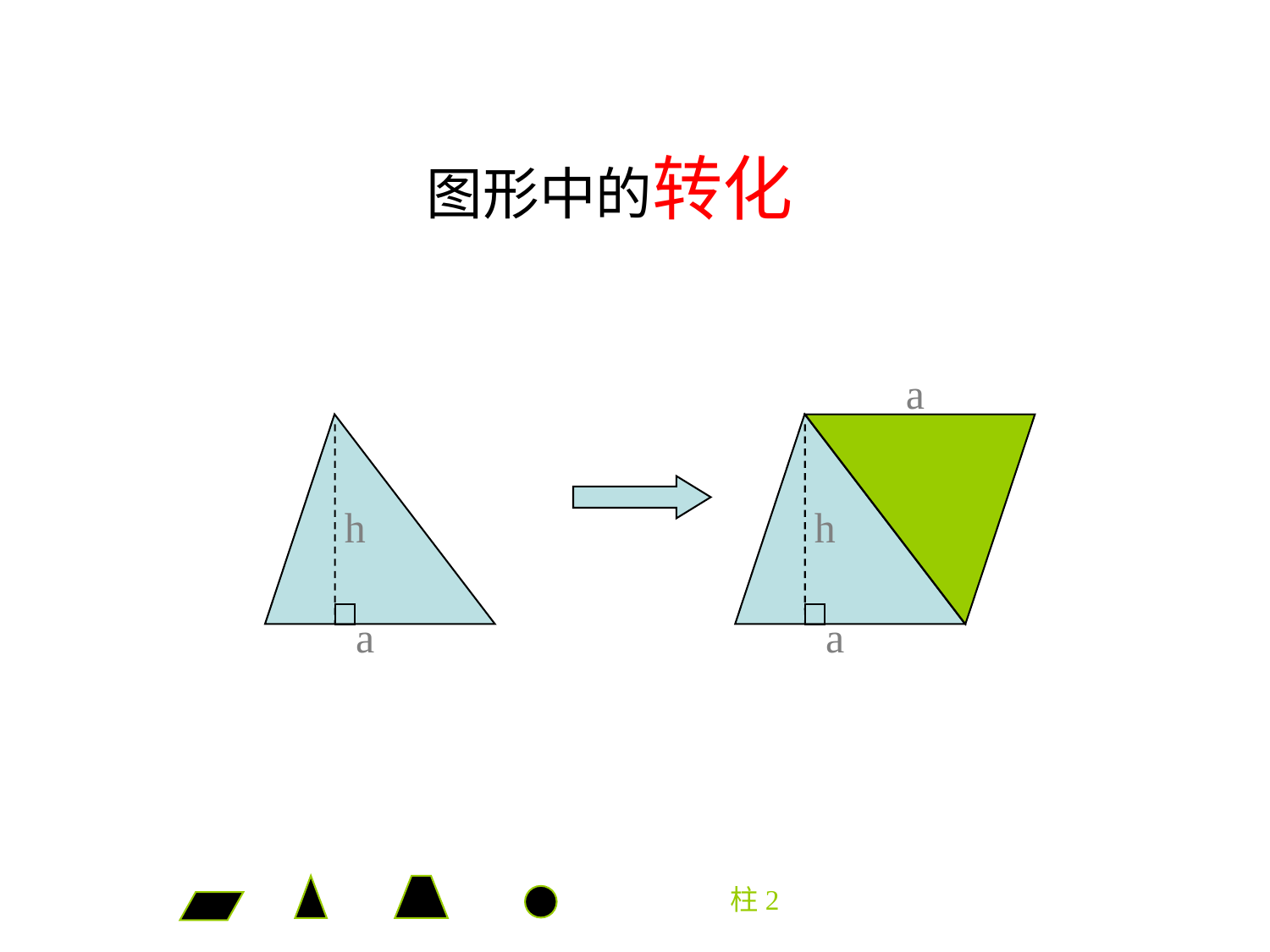

图形中的转化
a

h
a

h
a

柱2